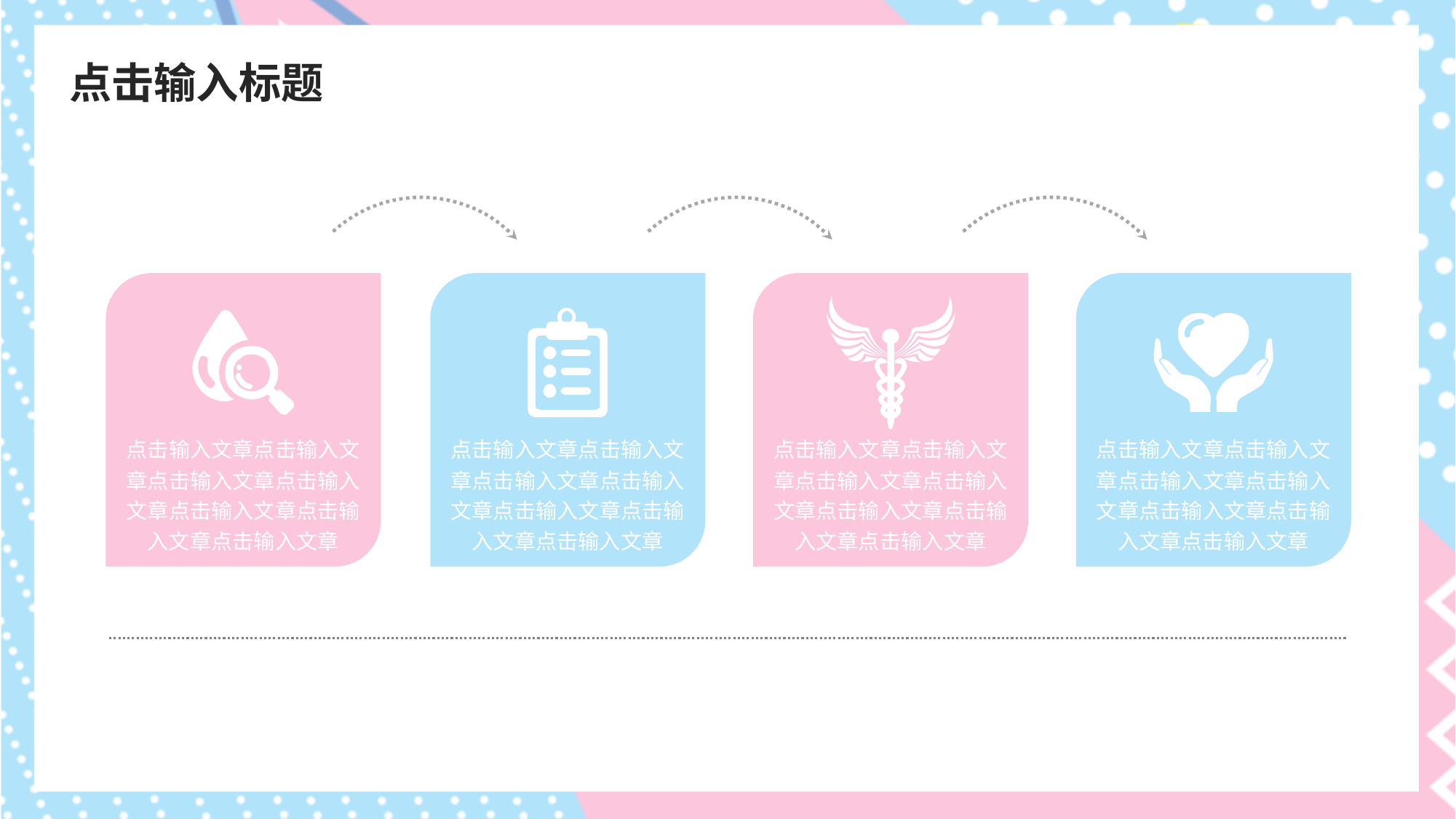

点击输入标题

点击输入文章点击输入文章点击输入文章点击输入文章点击输入文章点击输入文章点击输入文章
点击输入文章点击输入文章点击输入文章点击输入文章点击输入文章点击输入文章点击输入文章
点击输入文章点击输入文章点击输入文章点击输入文章点击输入文章点击输入文章点击输入文章
点击输入文章点击输入文章点击输入文章点击输入文章点击输入文章点击输入文章点击输入文章